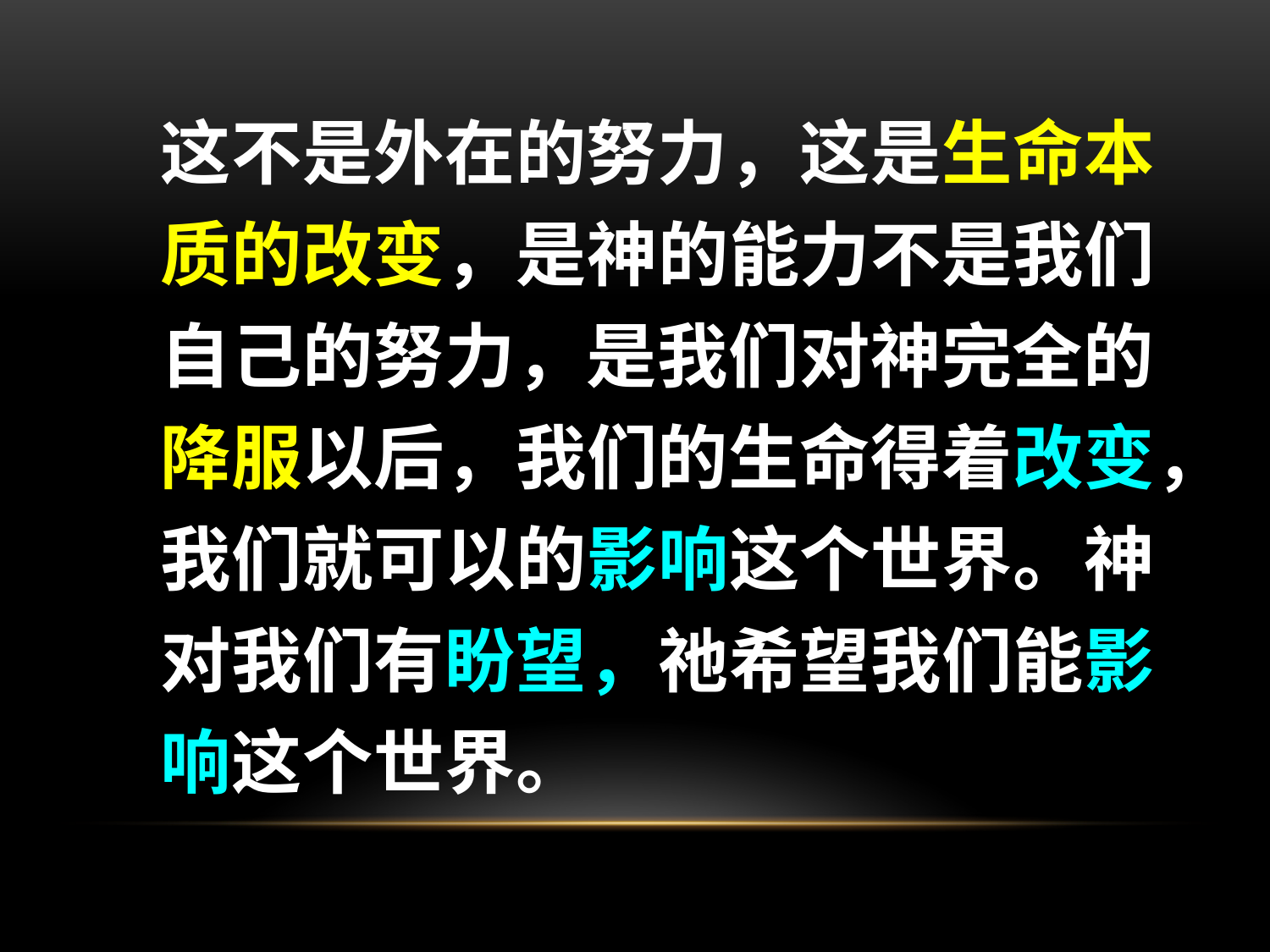

#
	这不是外在的努力，这是生命本质的改变，是神的能力不是我们自己的努力，是我们对神完全的降服以后，我们的生命得着改变，我们就可以的影响这个世界。神对我们有盼望，祂希望我们能影响这个世界。